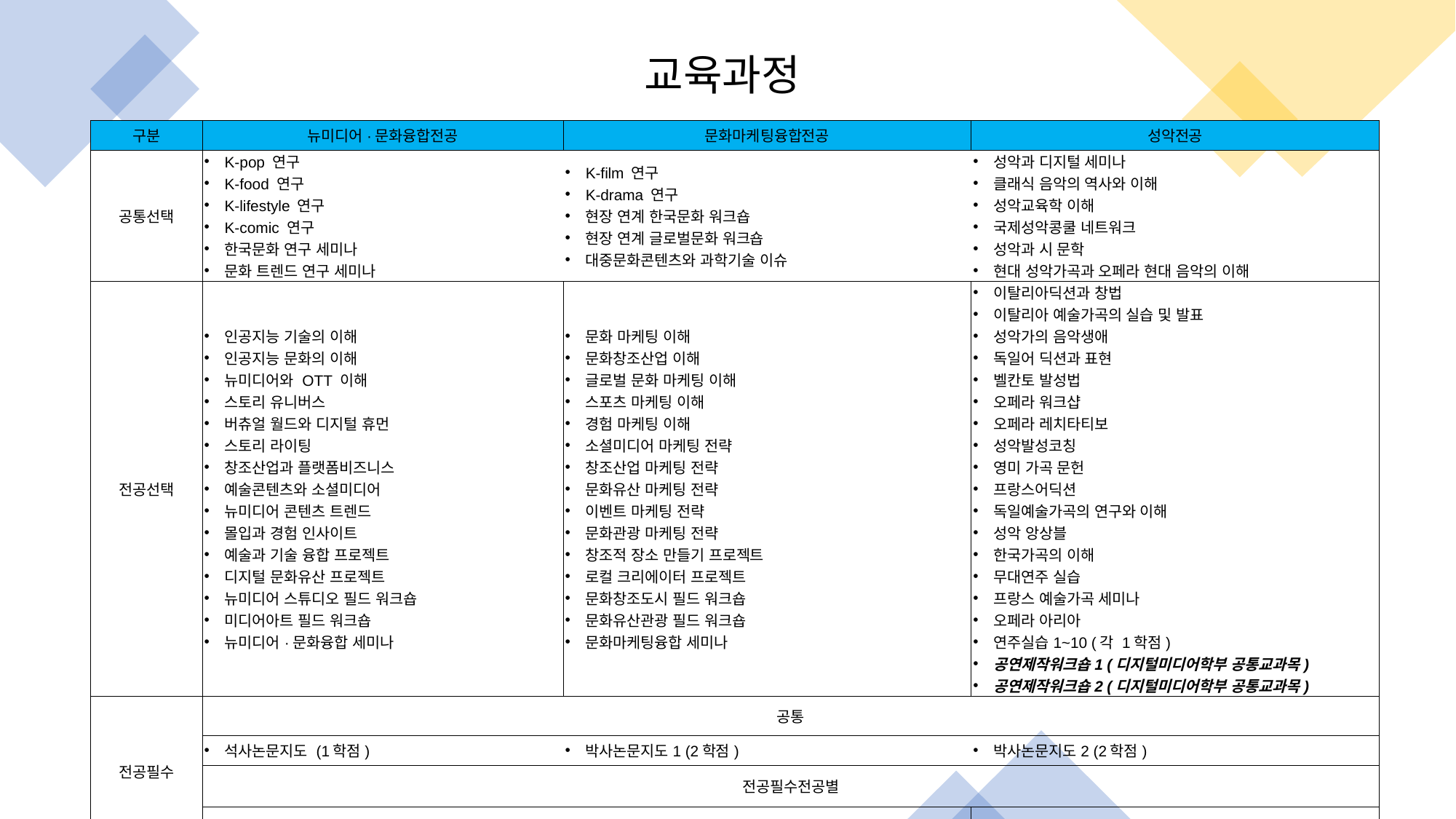

# 교육과정

| 구분 | 뉴미디어·문화융합전공 | 문화마케팅융합전공 | 성악전공 |
| --- | --- | --- | --- |
| 공통선택 | K-pop 연구     K-food 연구 K-lifestyle 연구 K-comic 연구  한국문화 연구 세미나   문화 트렌드 연구 세미나 | K-film 연구   K-drama 연구 현장 연계 한국문화 워크숍   현장 연계 글로벌문화 워크숍 대중문화콘텐츠와 과학기술 이슈 | 성악과 디지털 세미나 클래식 음악의 역사와 이해  성악교육학 이해  국제성악콩쿨 네트워크  성악과 시 문학  현대 성악가곡과 오페라 현대 음악의 이해 |
| 전공선택 | 인공지능 기술의 이해   인공지능 문화의 이해 뉴미디어와 OTT 이해  스토리 유니버스 버츄얼 월드와 디지털 휴먼  스토리 라이팅  창조산업과 플랫폼비즈니스   예술콘텐츠와 소셜미디어  뉴미디어 콘텐츠 트렌드 몰입과 경험 인사이트  예술과 기술 융합 프로젝트  디지털 문화유산 프로젝트  뉴미디어 스튜디오 필드 워크숍 미디어아트 필드 워크숍   뉴미디어·문화융합 세미나 | 문화 마케팅 이해  문화창조산업 이해  글로벌 문화 마케팅 이해  스포츠 마케팅 이해 경험 마케팅 이해 소셜미디어 마케팅 전략  창조산업 마케팅 전략   문화유산 마케팅 전략  이벤트 마케팅 전략    문화관광 마케팅 전략     창조적 장소 만들기 프로젝트 로컬 크리에이터 프로젝트   문화창조도시 필드 워크숍  문화유산관광 필드 워크숍   문화마케팅융합 세미나 | 이탈리아딕션과 창법 이탈리아 예술가곡의 실습 및 발표 성악가의 음악생애 독일어 딕션과 표현 벨칸토 발성법  오페라 워크샵  오페라 레치타티보 성악발성코칭  영미 가곡 문헌  프랑스어딕션  독일예술가곡의 연구와 이해  성악 앙상블  한국가곡의 이해  무대연주 실습  프랑스 예술가곡 세미나 오페라 아리아 연주실습1~10 (각 1학점) 공연제작워크숍1 (디지털미디어학부 공통교과목) 공연제작워크숍2 (디지털미디어학부 공통교과목) |
| 전공필수 | 공통 |  |  |
|  | 석사논문지도 (1학점) | 박사논문지도1 (2학점) | 박사논문지도2 (2학점) |
|  | 전공필수전공별 |  |  |
|  | 전공필수이론강독1~10 (각 1학점, 3학점 이상 필수) |  | MMA 및 DMA 논문 작성법 (2학점) |